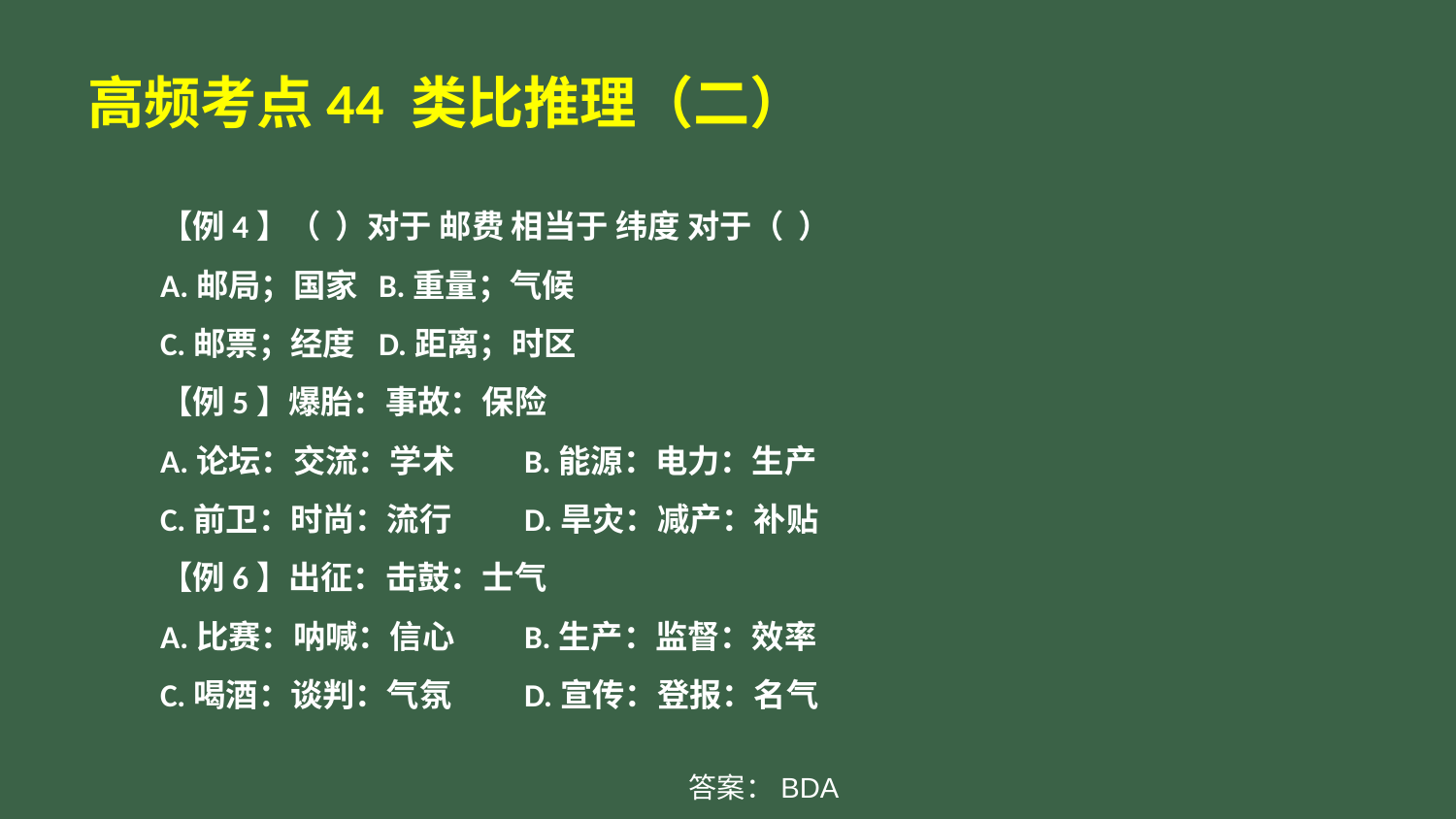

# 高频考点44 类比推理（二）
【例4】（  ）对于 邮费 相当于 纬度 对于（  ）
A.邮局；国家	B.重量；气候
C.邮票；经度	D.距离；时区
【例5】爆胎：事故：保险
A.论坛：交流：学术	B.能源：电力：生产
C.前卫：时尚：流行	D.旱灾：减产：补贴
【例6】出征：击鼓：士气
A.比赛：呐喊：信心	B.生产：监督：效率
C.喝酒：谈判：气氛	D.宣传：登报：名气

答案：BDA